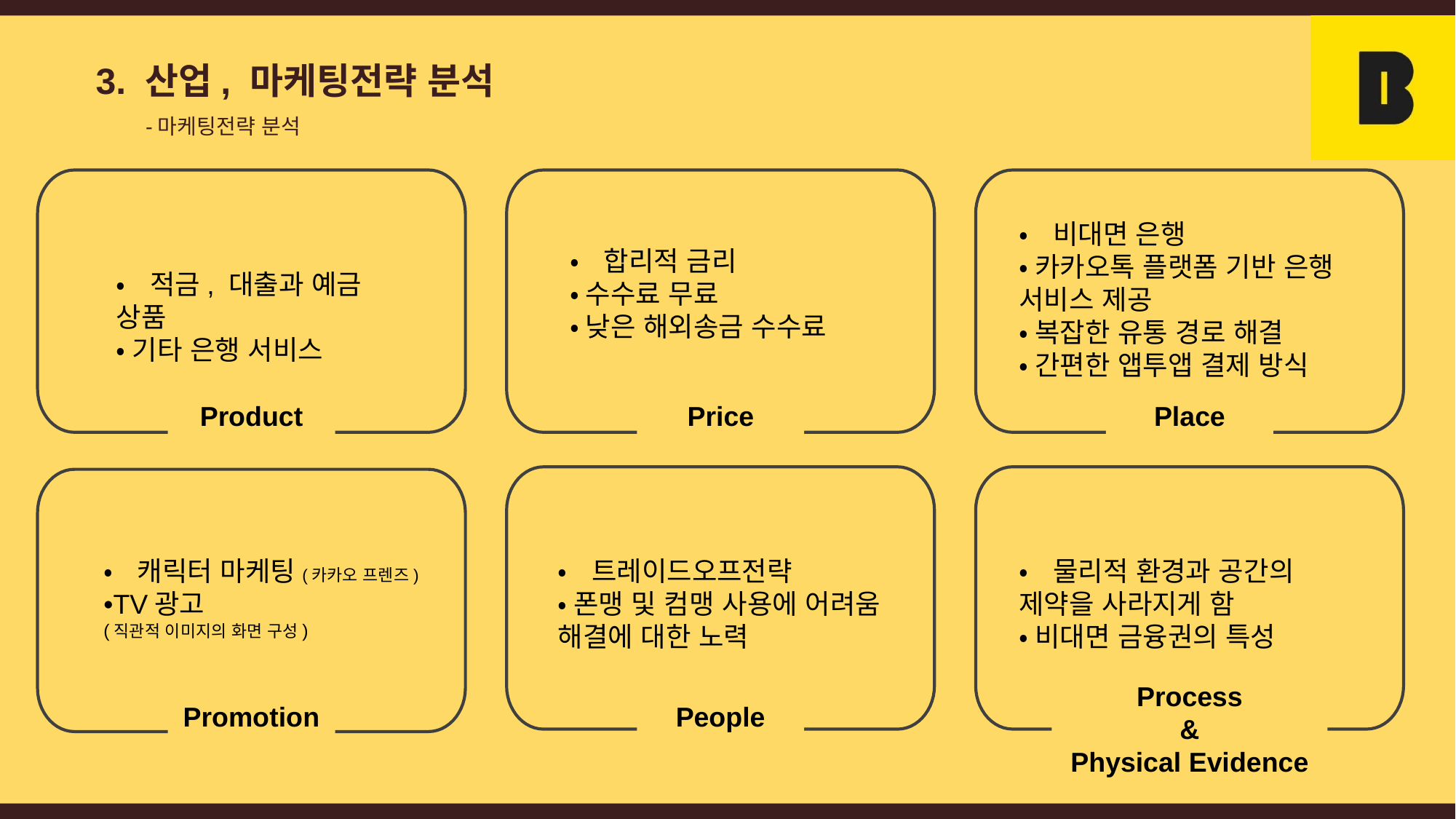

3. 산업, 마케팅전략 분석
-마케팅전략 분석

•비대면 은행
•카카오톡 플랫폼 기반 은행 서비스 제공
•복잡한 유통 경로 해결
•간편한 앱투앱 결제 방식
•합리적 금리
•수수료 무료
•낮은 해외송금 수수료
•적금, 대출과 예금 상품
•기타 은행 서비스
Product
Price
Place

•캐릭터 마케팅(카카오 프렌즈)
•TV광고
(직관적 이미지의 화면 구성)
•트레이드오프전략
•폰맹 및 컴맹 사용에 어려움 해결에 대한 노력
•물리적 환경과 공간의 제약을 사라지게 함
•비대면 금융권의 특성
Process
&
Physical Evidence
People
Promotion